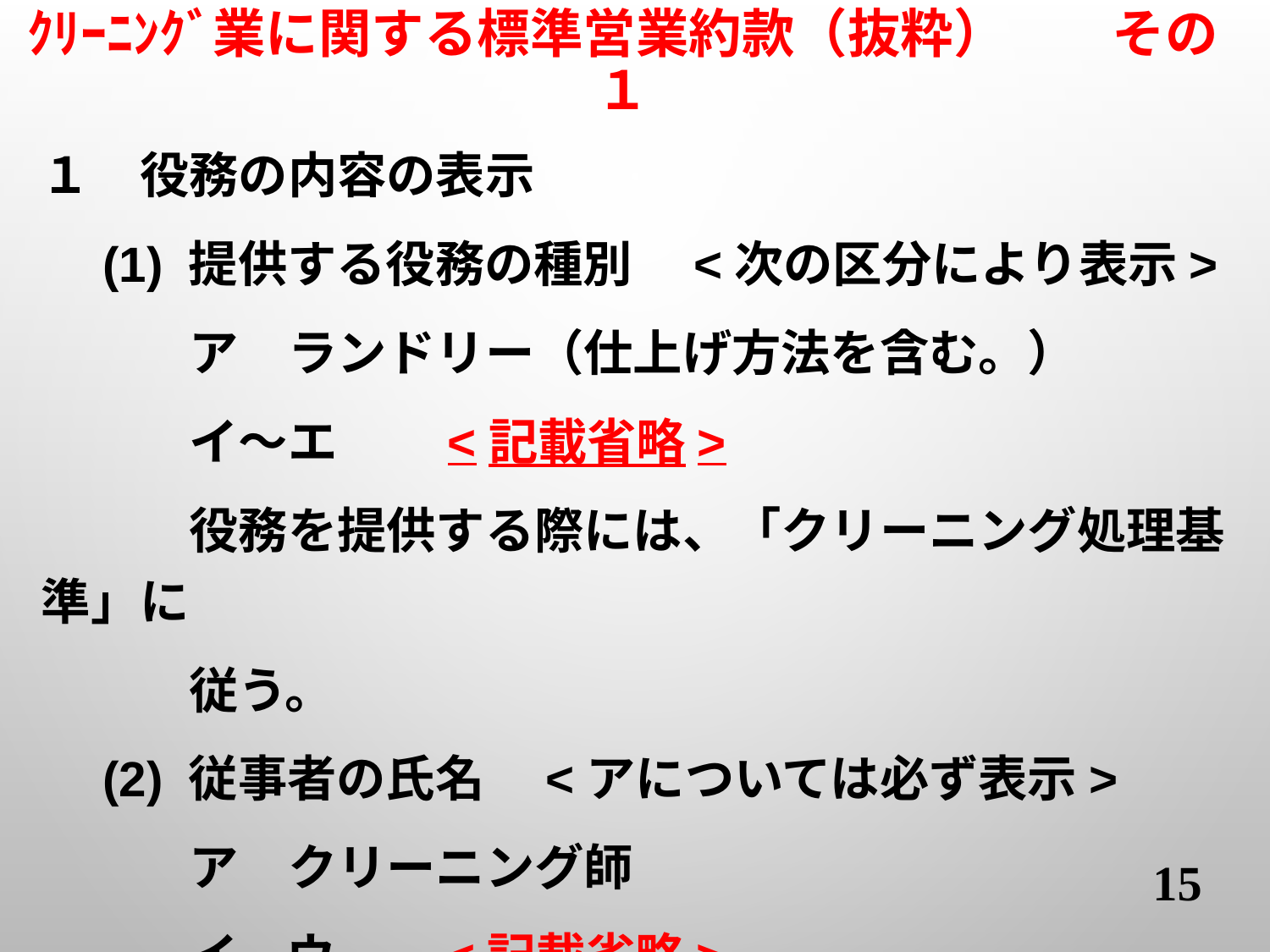

# ｸﾘｰﾆﾝｸﾞ業に関する標準営業約款（抜粋）　　その１
１　役務の内容の表示
　(1) 提供する役務の種別　<次の区分により表示>
　　　ア　ランドリー（仕上げ方法を含む。）
　　　イ～エ　　<記載省略>
　　　役務を提供する際には、「クリーニング処理基準」に
　　　従う。
　(2) 従事者の氏名　<アについては必ず表示>
　　　ア　クリーニング師
　　　イ、ウ　　<記載省略>

15